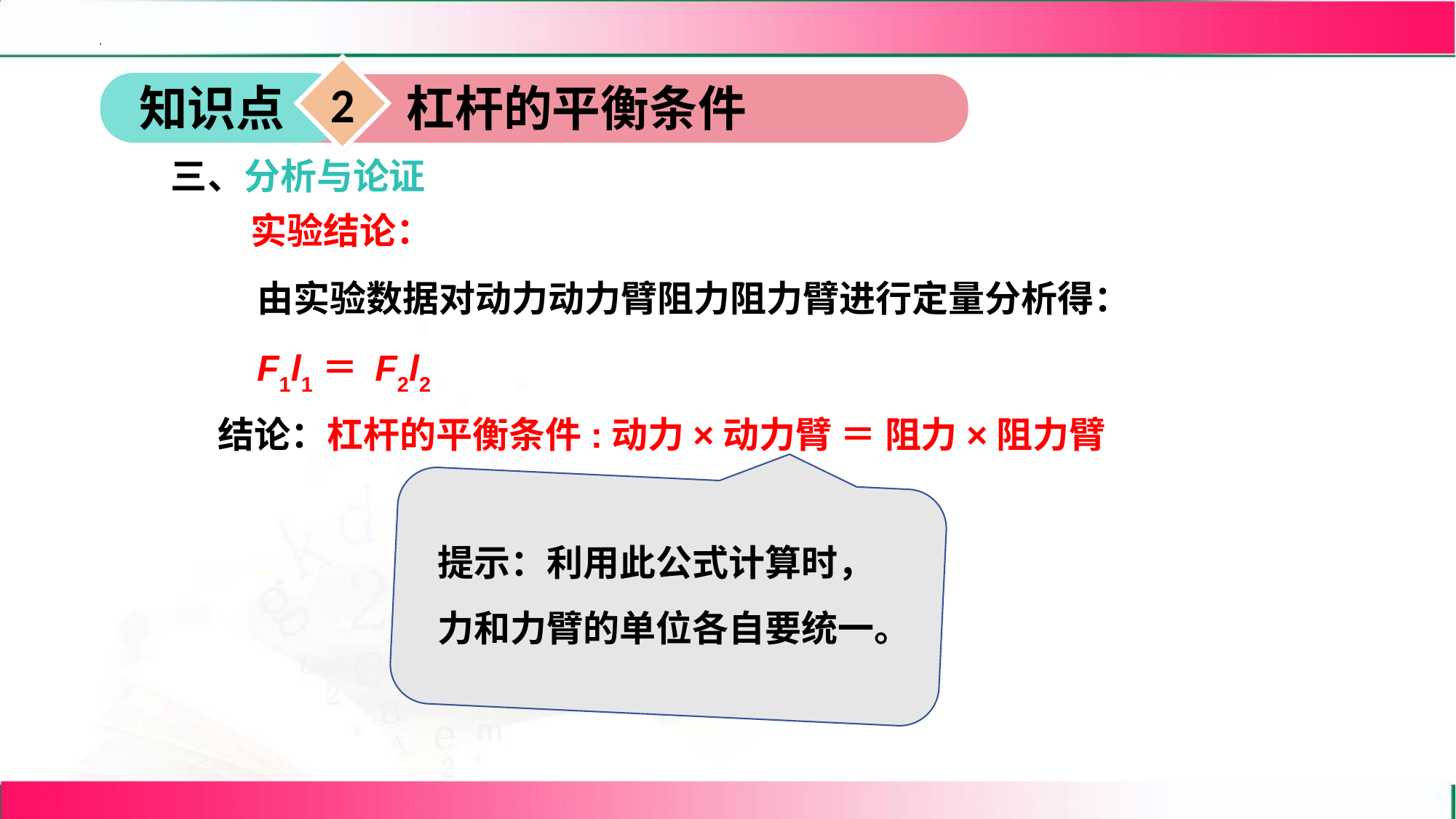

2
杠杆的平衡条件
知识点

三、分析与论证
实验结论：
由实验数据对动力动力臂阻力阻力臂进行定量分析得：F1l1＝ F2l2
结论：杠杆的平衡条件:动力×动力臂 ＝ 阻力×阻力臂

提示：利用此公式计算时，力和力臂的单位各自要统一。